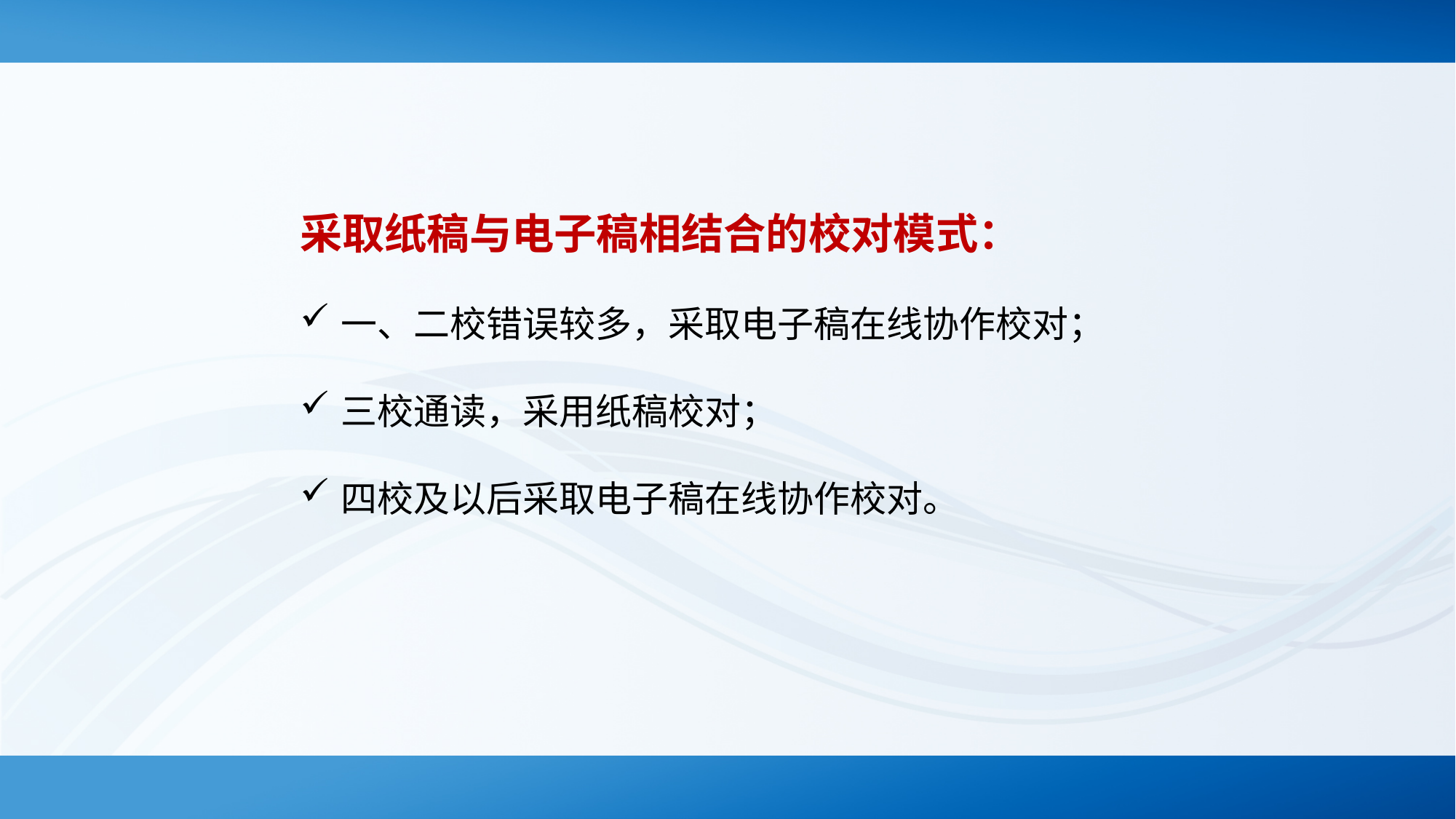

采取纸稿与电子稿相结合的校对模式：
一、二校错误较多，采取电子稿在线协作校对；
三校通读，采用纸稿校对；
四校及以后采取电子稿在线协作校对。